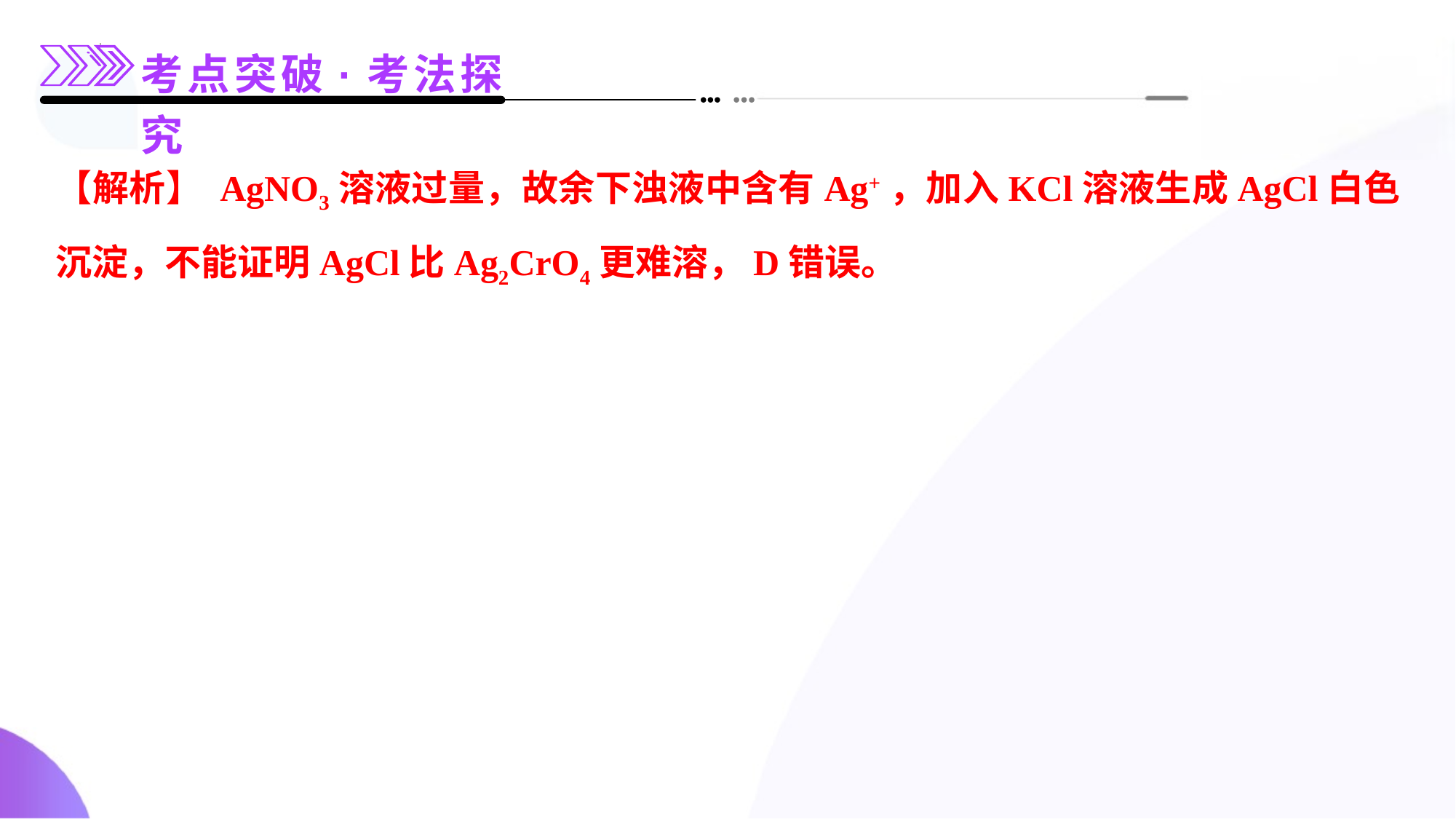

【解析】 AgNO3溶液过量，故余下浊液中含有Ag+，加入KCl溶液生成AgCl白色沉淀，不能证明AgCl比Ag2CrO4更难溶，D错误。